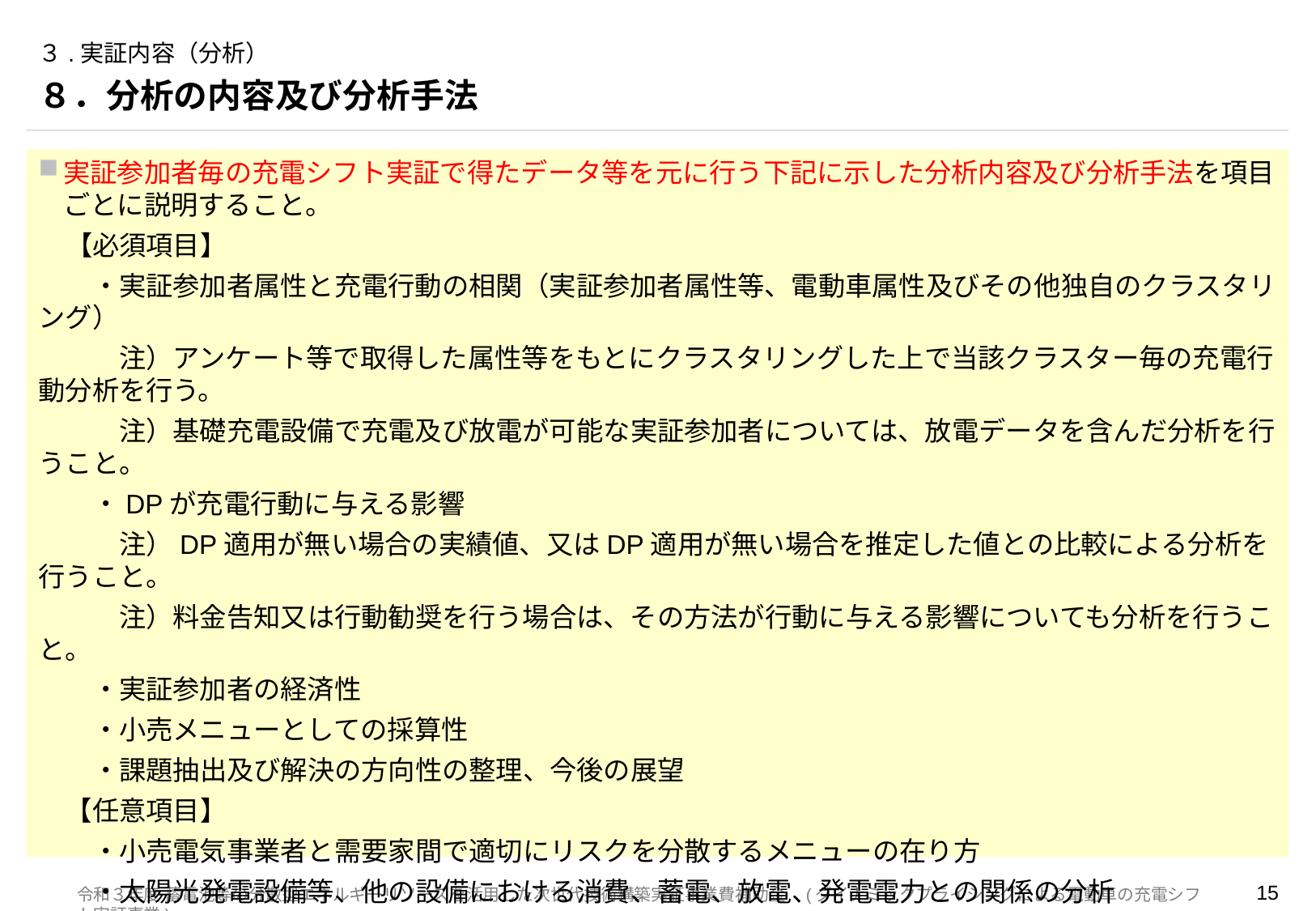

# ３.実証内容（分析）
８．分析の内容及び分析手法
実証参加者毎の充電シフト実証で得たデータ等を元に行う下記に示した分析内容及び分析手法を項目ごとに説明すること。
　【必須項目】
　　・実証参加者属性と充電行動の相関（実証参加者属性等、電動車属性及びその他独自のクラスタリング）
　　　注）アンケート等で取得した属性等をもとにクラスタリングした上で当該クラスター毎の充電行動分析を行う。
　　　注）基礎充電設備で充電及び放電が可能な実証参加者については、放電データを含んだ分析を行うこと。
　　・DPが充電行動に与える影響
　　　注）DP適用が無い場合の実績値、又はDP適用が無い場合を推定した値との比較による分析を行うこと。
　　　注）料金告知又は行動勧奨を行う場合は、その方法が行動に与える影響についても分析を行うこと。
　　・実証参加者の経済性
　　・小売メニューとしての採算性
　　・課題抽出及び解決の方向性の整理、今後の展望
　【任意項目】
　　・小売電気事業者と需要家間で適切にリスクを分散するメニューの在り方
　　・太陽光発電設備等、他の設備における消費、蓄電、放電、発電電力との関係の分析
　　・基礎充電設備以外の外部充電設備へのＤＰ適用による効果
　　・その他、独自の分析